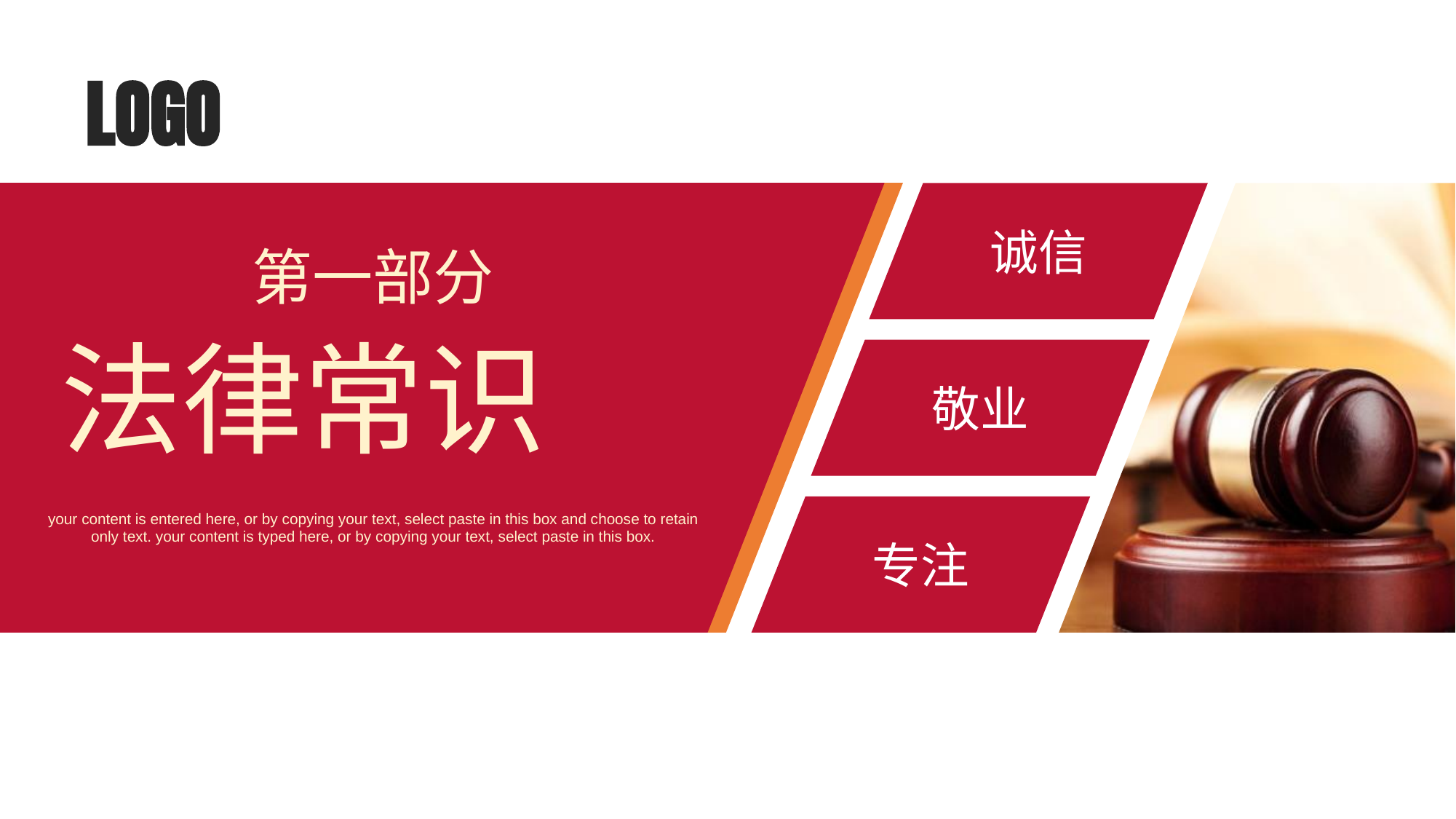

LOGO

诚信
第一部分
法律常识
敬业
专注
your content is entered here, or by copying your text, select paste in this box and choose to retain only text. your content is typed here, or by copying your text, select paste in this box.